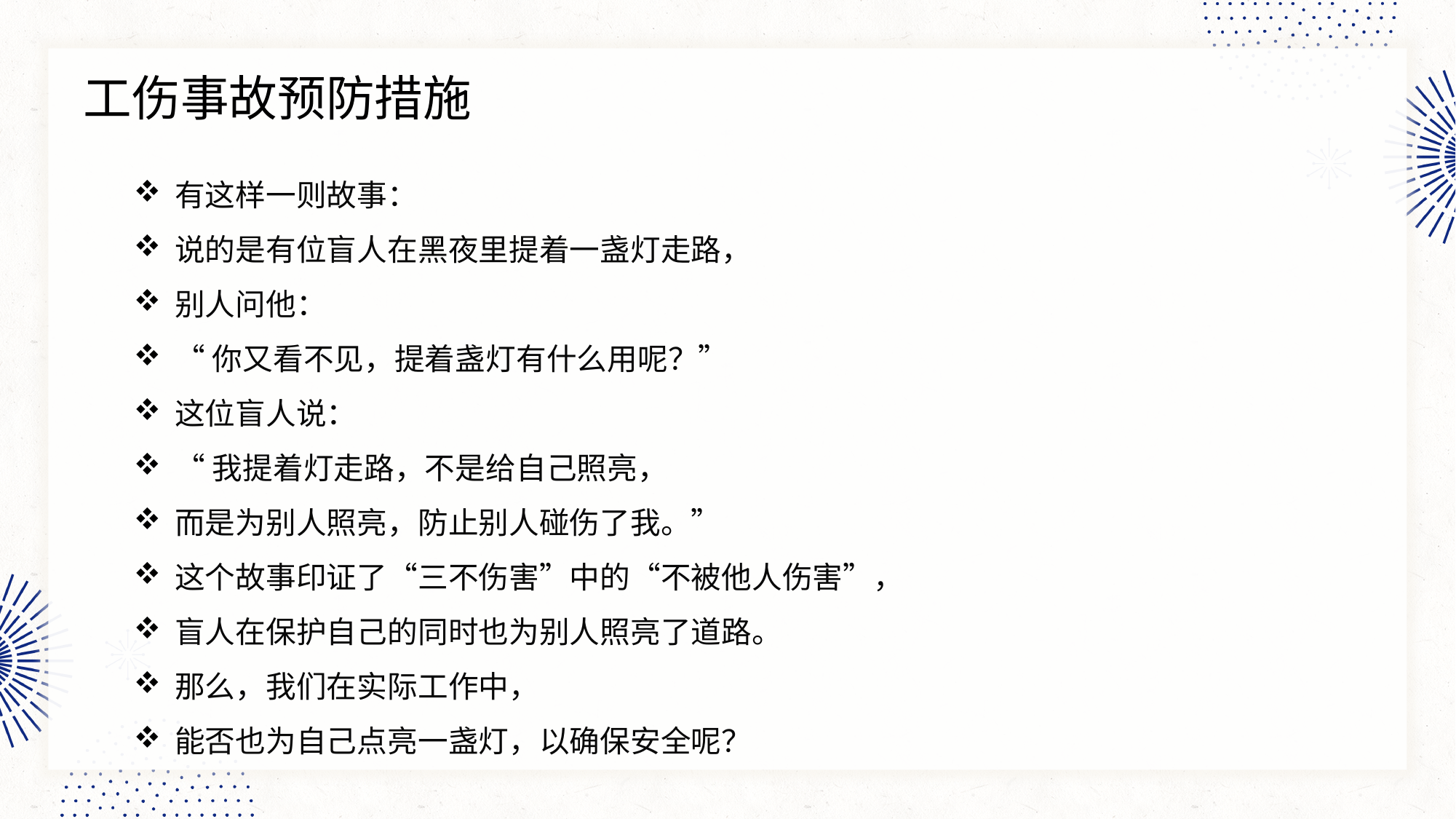

工伤事故预防措施
有这样一则故事：
说的是有位盲人在黑夜里提着一盏灯走路，
别人问他：
“你又看不见，提着盏灯有什么用呢？”
这位盲人说：
“我提着灯走路，不是给自己照亮，
而是为别人照亮，防止别人碰伤了我。”
这个故事印证了“三不伤害”中的“不被他人伤害”，
盲人在保护自己的同时也为别人照亮了道路。
那么，我们在实际工作中，
能否也为自己点亮一盏灯，以确保安全呢？